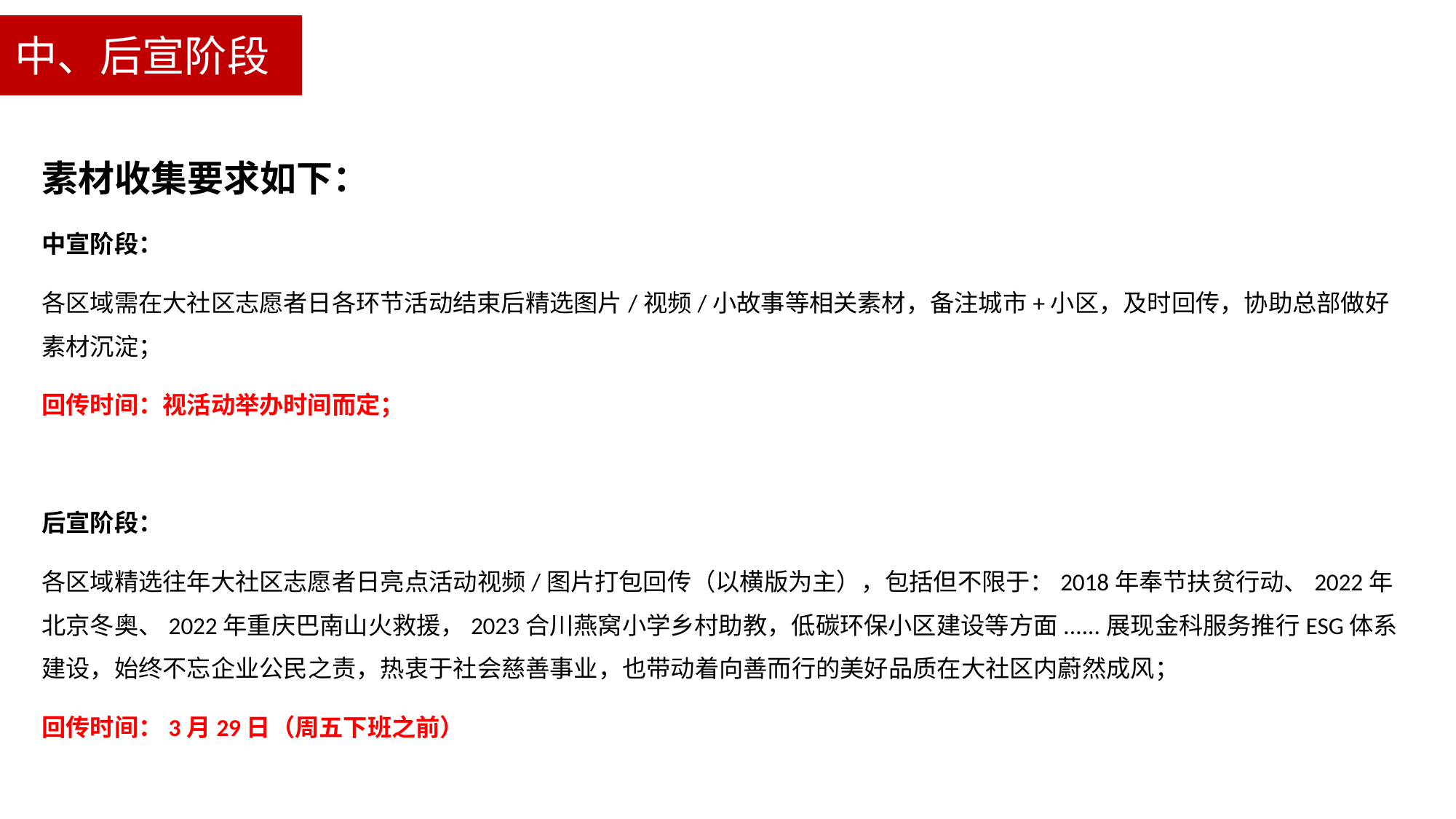

中、后宣阶段
素材收集要求如下：
中宣阶段：
各区域需在大社区志愿者日各环节活动结束后精选图片/视频/小故事等相关素材，备注城市+小区，及时回传，协助总部做好素材沉淀；
回传时间：视活动举办时间而定；

后宣阶段：
各区域精选往年大社区志愿者日亮点活动视频/图片打包回传（以横版为主），包括但不限于：2018年奉节扶贫行动、2022年北京冬奥、2022年重庆巴南山火救援，2023合川燕窝小学乡村助教，低碳环保小区建设等方面......展现金科服务推行ESG体系建设，始终不忘企业公民之责，热衷于社会慈善事业，也带动着向善而行的美好品质在大社区内蔚然成风；
回传时间：3月29日（周五下班之前）